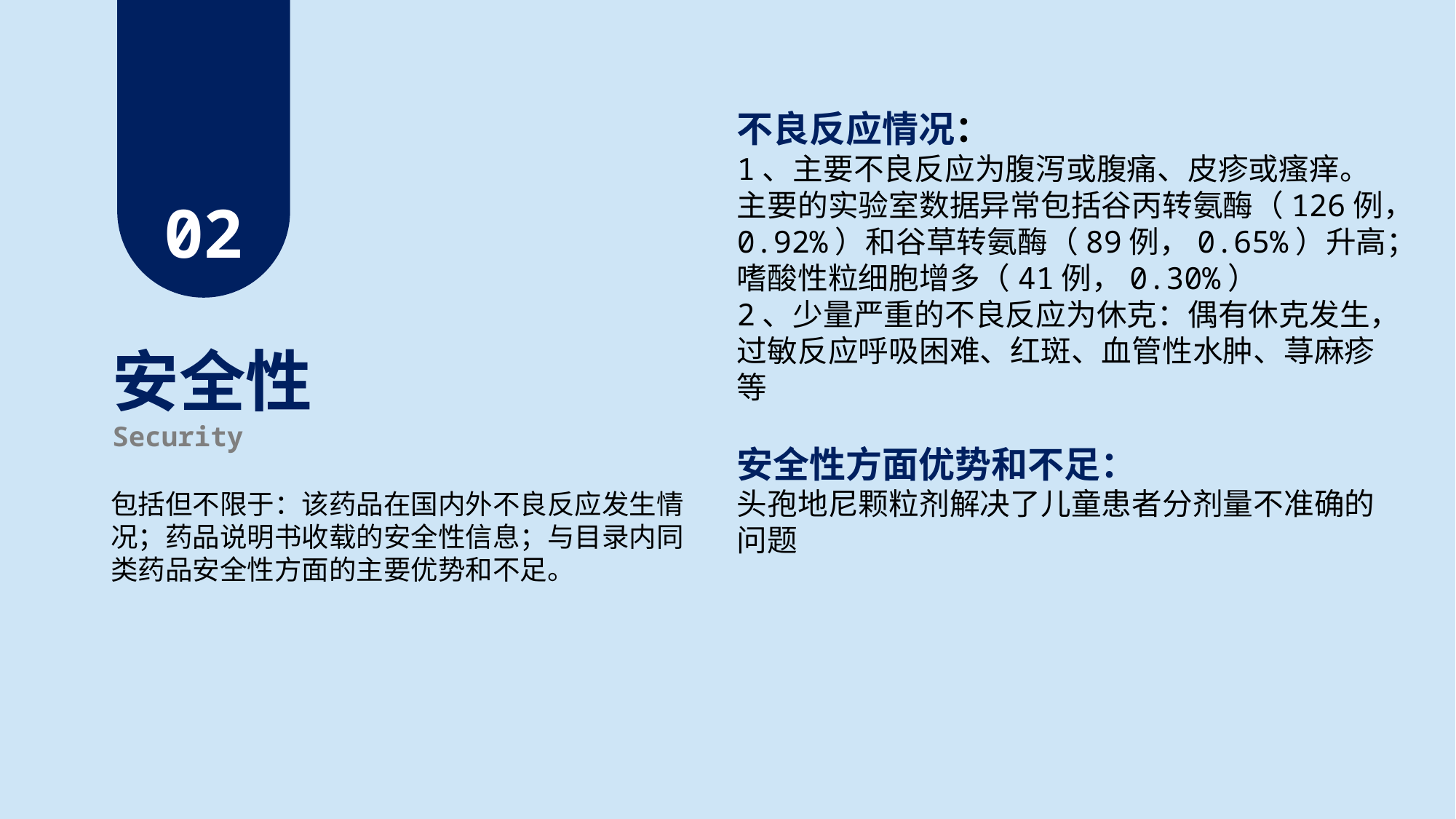

不良反应情况：
1、主要不良反应为腹泻或腹痛、皮疹或瘙痒。主要的实验室数据异常包括谷丙转氨酶（126例，0.92%）和谷草转氨酶（89例，0.65%）升高；嗜酸性粒细胞增多（41例，0.30%）
2、少量严重的不良反应为休克：偶有休克发生，过敏反应呼吸困难、红斑、血管性水肿、荨麻疹等
02
安全性
Security
安全性方面优势和不足：
头孢地尼颗粒剂解决了儿童患者分剂量不准确的问题

包括但不限于：该药品在国内外不良反应发生情况；药品说明书收载的安全性信息；与目录内同类药品安全性方面的主要优势和不足。